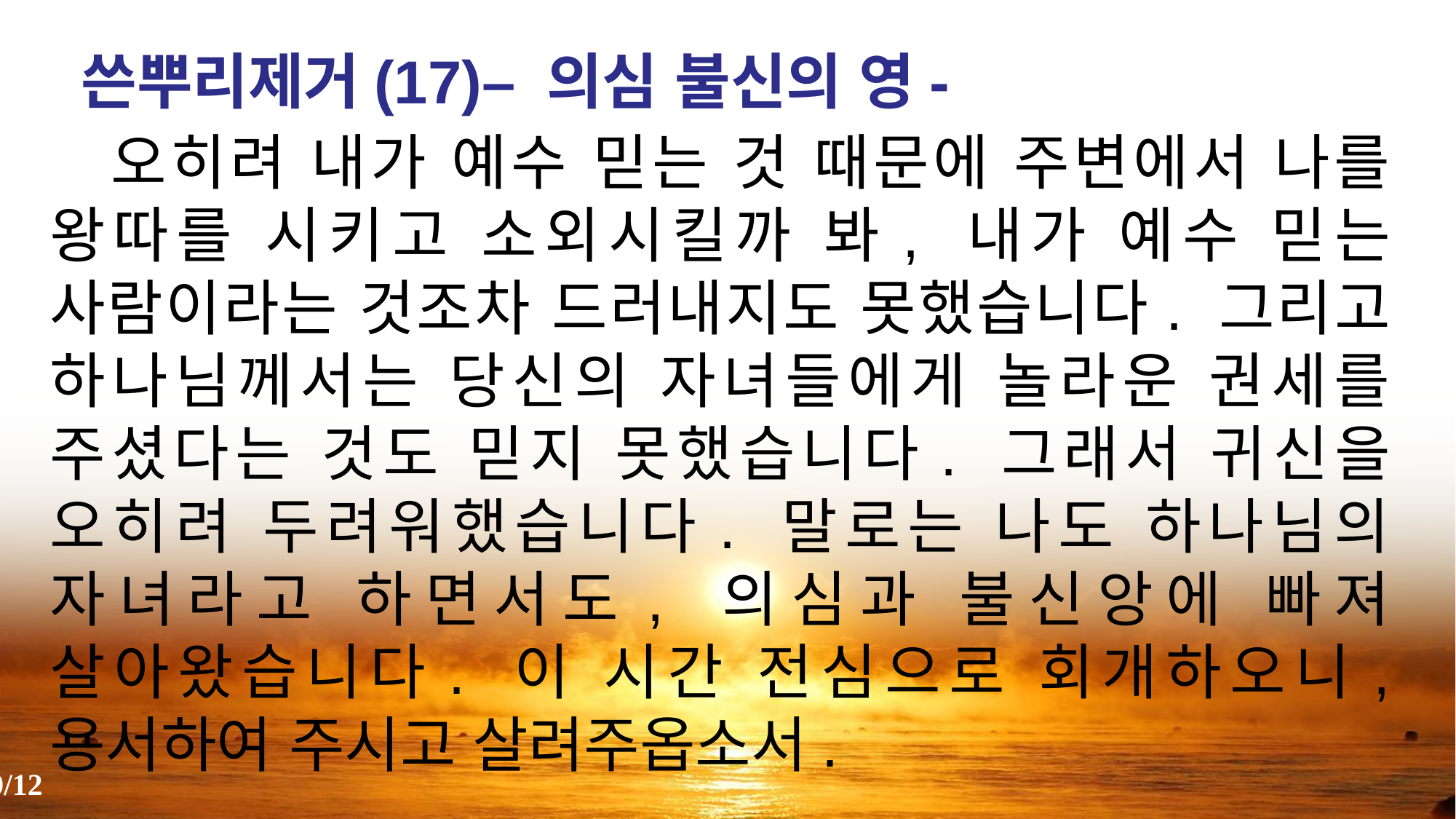

쓴뿌리제거(17)– 의심 불신의 영-
  오히려 내가 예수 믿는 것 때문에 주변에서 나를 왕따를 시키고 소외시킬까 봐, 내가 예수 믿는 사람이라는 것조차 드러내지도 못했습니다. 그리고 하나님께서는 당신의 자녀들에게 놀라운 권세를 주셨다는 것도 믿지 못했습니다. 그래서 귀신을 오히려 두려워했습니다. 말로는 나도 하나님의 자녀라고 하면서도, 의심과 불신앙에 빠져 살아왔습니다. 이 시간 전심으로 회개하오니, 용서하여 주시고 살려주옵소서.